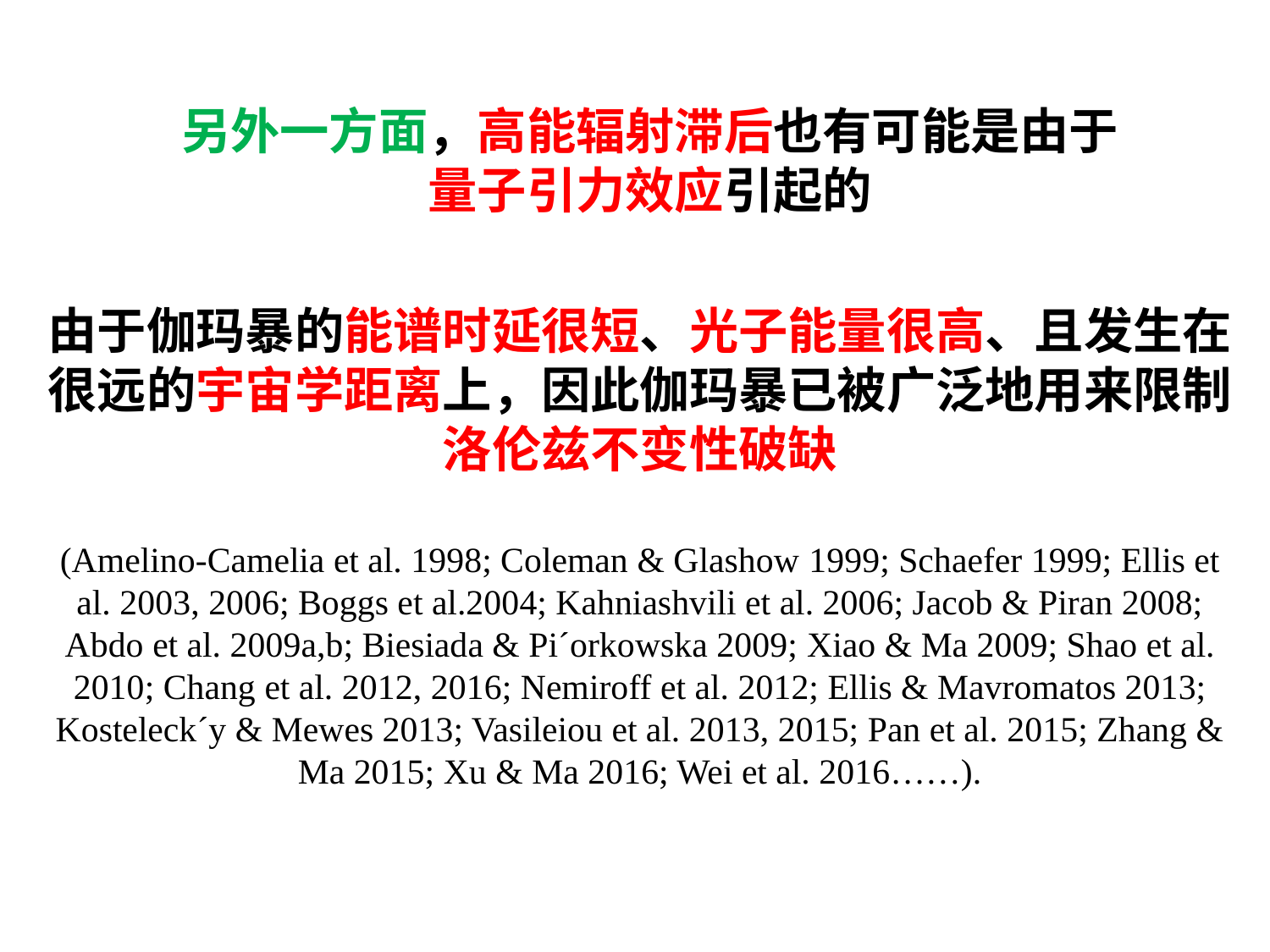

另外一方面，高能辐射滞后也有可能是由于
量子引力效应引起的
# 由于伽玛暴的能谱时延很短、光子能量很高、且发生在很远的宇宙学距离上，因此伽玛暴已被广泛地用来限制洛伦兹不变性破缺 (Amelino-Camelia et al. 1998; Coleman & Glashow 1999; Schaefer 1999; Ellis et al. 2003, 2006; Boggs et al.2004; Kahniashvili et al. 2006; Jacob & Piran 2008; Abdo et al. 2009a,b; Biesiada & Pi´orkowska 2009; Xiao & Ma 2009; Shao et al. 2010; Chang et al. 2012, 2016; Nemiroff et al. 2012; Ellis & Mavromatos 2013; Kosteleck´y & Mewes 2013; Vasileiou et al. 2013, 2015; Pan et al. 2015; Zhang & Ma 2015; Xu & Ma 2016; Wei et al. 2016……).